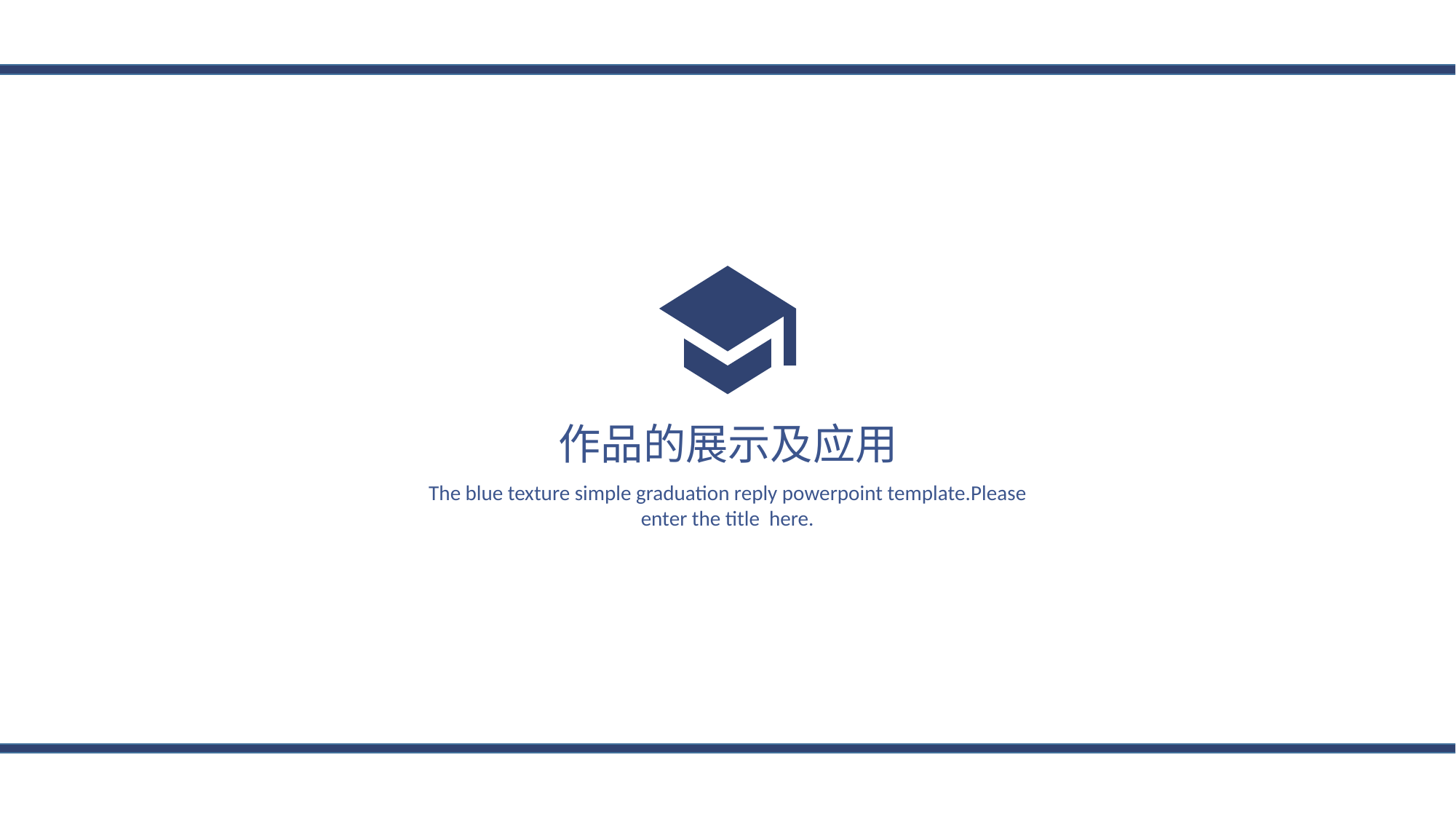

作品的展示及应用
The blue texture simple graduation reply powerpoint template.Please enter the title  here.